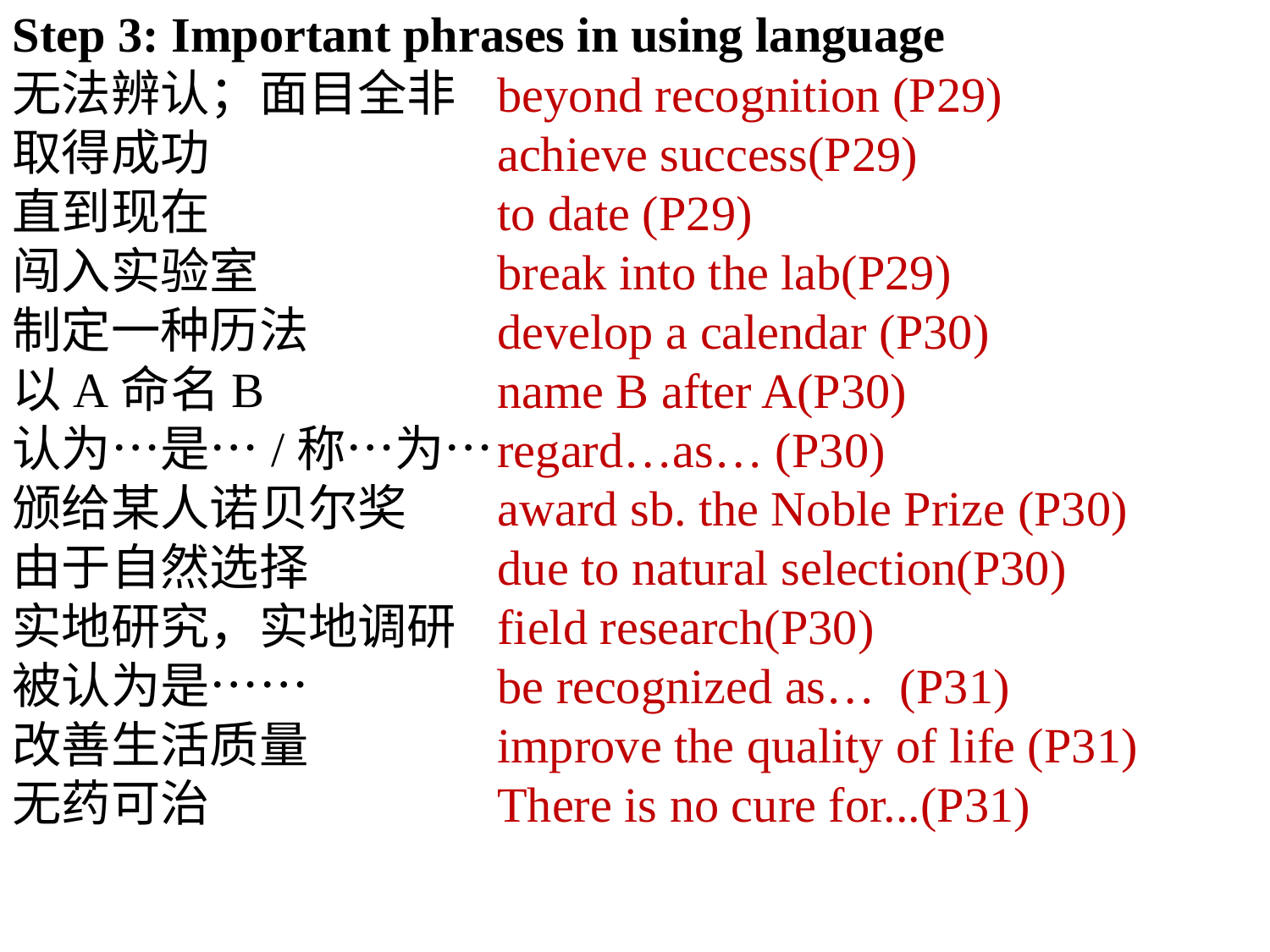

Step 3: Important phrases in using language
无法辨认；面目全非
取得成功
直到现在
闯入实验室
制定一种历法
以A命名B
认为…是…/称…为…
颁给某人诺贝尔奖
由于自然选择
实地研究，实地调研
被认为是……
改善生活质量
无药可治
beyond recognition (P29)
achieve success(P29)
to date (P29)
break into the lab(P29)
develop a calendar (P30)
name B after A(P30)
regard…as… (P30)
award sb. the Noble Prize (P30)
due to natural selection(P30)
field research(P30)
be recognized as…  (P31)
improve the quality of life (P31)
There is no cure for...(P31)